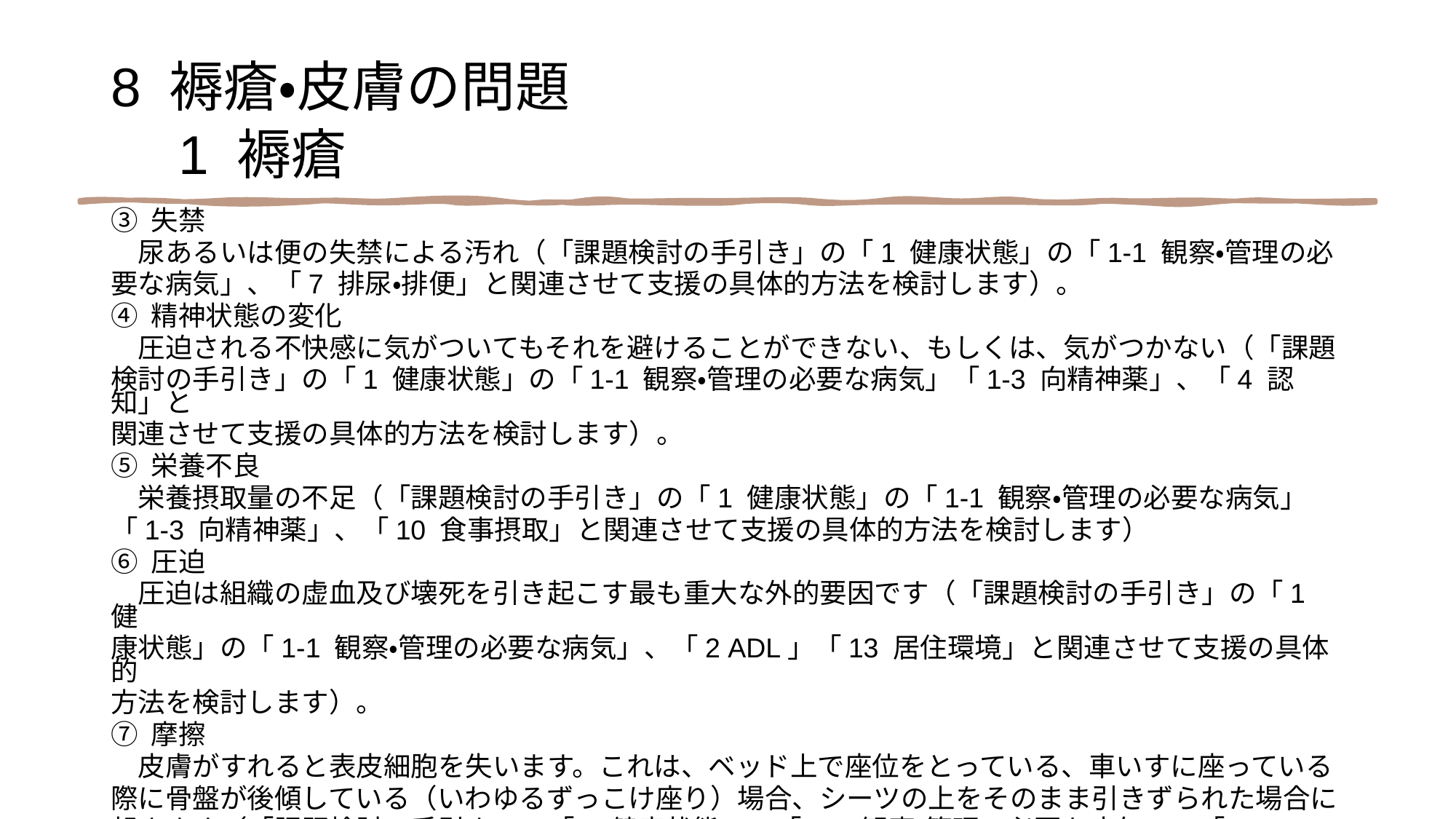

8 褥瘡・皮膚の問題
　1 褥瘡

③ 失禁
　尿あるいは便の失禁による汚れ（「課題検討の手引き」の「1 健康状態」の「1-1 観察・管理の必
要な病気」、「7 排尿・排便」と関連させて支援の具体的方法を検討します）。
④ 精神状態の変化
　圧迫される不快感に気がついてもそれを避けることができない、もしくは、気がつかない（「課題
検討の手引き」の「1 健康状態」の「1-1 観察・管理の必要な病気」「1-3 向精神薬」、「4 認知」と
関連させて支援の具体的方法を検討します）。
⑤ 栄養不良
　栄養摂取量の不足（「課題検討の手引き」の「1 健康状態」の「1-1 観察・管理の必要な病気」
「1-3 向精神薬」、「10 食事摂取」と関連させて支援の具体的方法を検討します）
⑥ 圧迫
　圧迫は組織の虚血及び壊死を引き起こす最も重大な外的要因です（「課題検討の手引き」の「1 健
康状態」の「1-1 観察・管理の必要な病気」、「2 ADL」「13 居住環境」と関連させて支援の具体的
方法を検討します）。
⑦ 摩擦
　皮膚がすれると表皮細胞を失います。これは、ベッド上で座位をとっている、車いすに座っている
際に骨盤が後傾している（いわゆるずっこけ座り）場合、シーツの上をそのまま引きずられた場合に
起きます（「課題検討の手引き」の「1 健康状態」の「1-1 観察・管理の必要な病気」、「2 ADL」
「13 居住環境」と関連させて支援の具体的方法を検討します）。